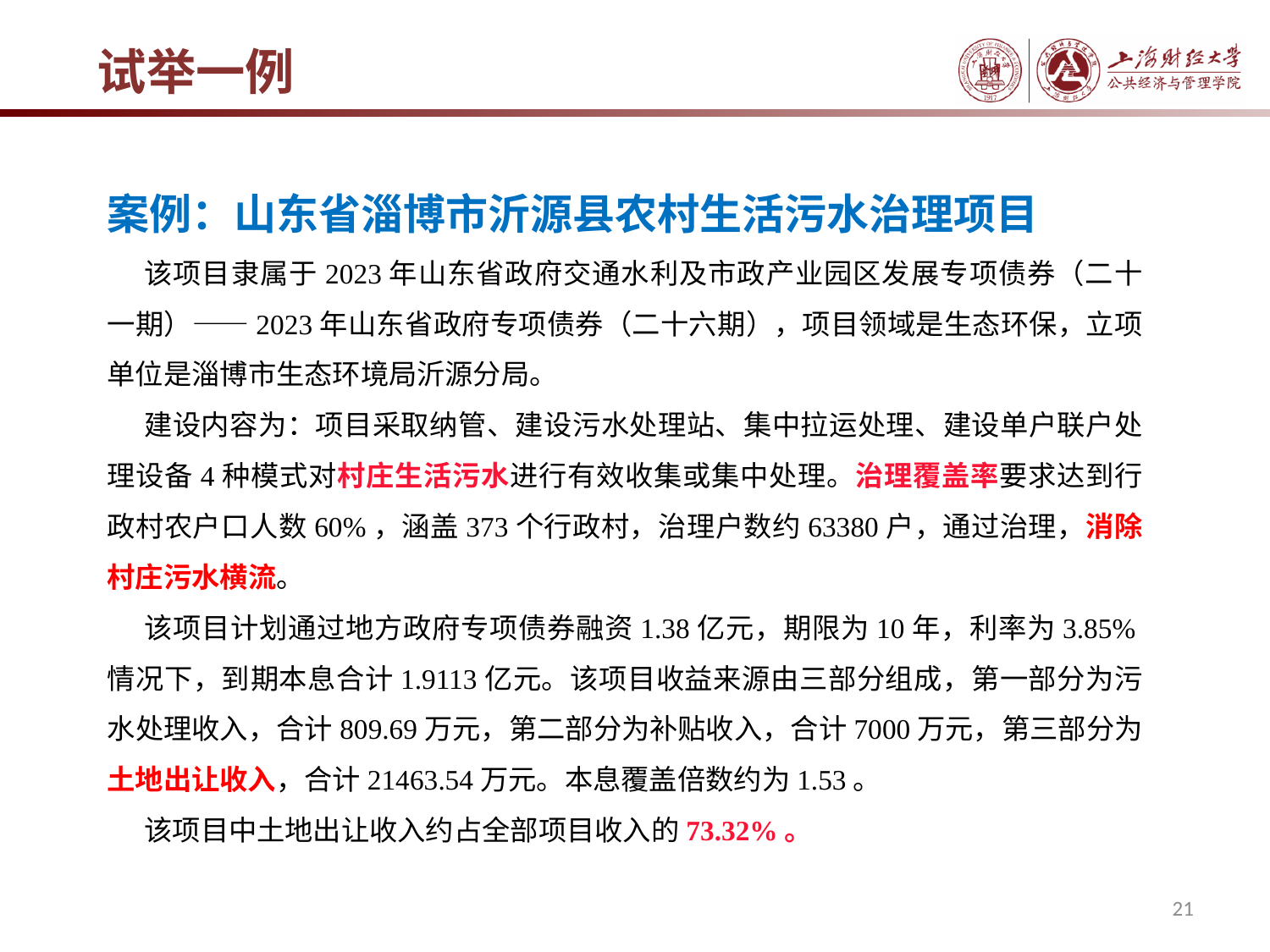

试举一例
案例：山东省淄博市沂源县农村生活污水治理项目
该项目隶属于2023年山东省政府交通水利及市政产业园区发展专项债券（二十一期）——2023年山东省政府专项债券（二十六期），项目领域是生态环保，立项单位是淄博市生态环境局沂源分局。
建设内容为：项目采取纳管、建设污水处理站、集中拉运处理、建设单户联户处理设备4种模式对村庄生活污水进行有效收集或集中处理。治理覆盖率要求达到行政村农户口人数60%，涵盖373个行政村，治理户数约63380户，通过治理，消除村庄污水横流。
该项目计划通过地方政府专项债券融资1.38亿元，期限为10年，利率为3.85%情况下，到期本息合计1.9113亿元。该项目收益来源由三部分组成，第一部分为污水处理收入，合计809.69万元，第二部分为补贴收入，合计7000万元，第三部分为土地出让收入，合计21463.54万元。本息覆盖倍数约为1.53。
该项目中土地出让收入约占全部项目收入的73.32%。
21